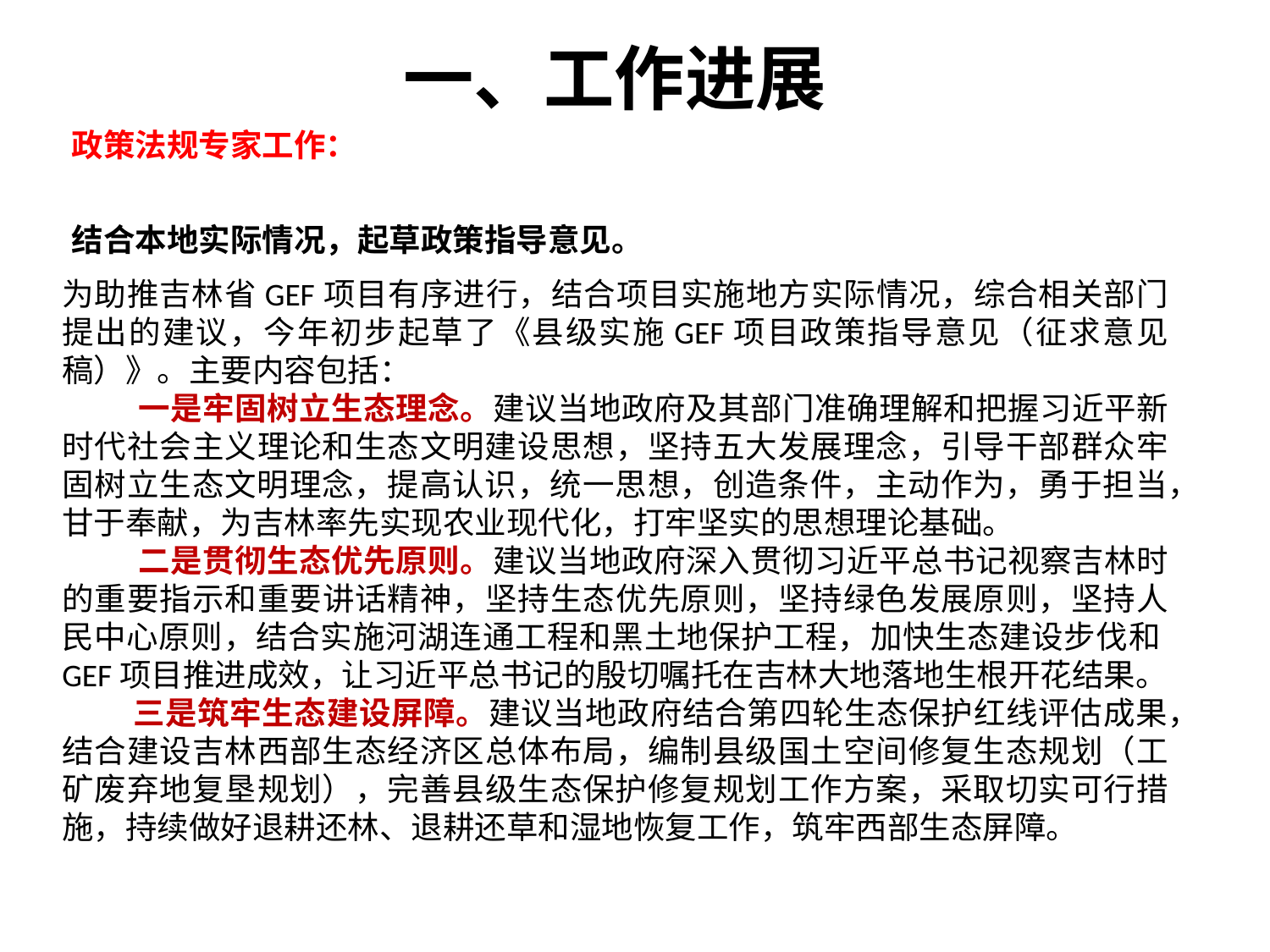

一、工作进展
政策法规专家工作：

结合本地实际情况，起草政策指导意见。
为助推吉林省GEF项目有序进行，结合项目实施地方实际情况，综合相关部门提出的建议，今年初步起草了《县级实施GEF项目政策指导意见（征求意见稿）》。主要内容包括：
         一是牢固树立生态理念。建议当地政府及其部门准确理解和把握习近平新时代社会主义理论和生态文明建设思想，坚持五大发展理念，引导干部群众牢固树立生态文明理念，提高认识，统一思想，创造条件，主动作为，勇于担当，甘于奉献，为吉林率先实现农业现代化，打牢坚实的思想理论基础。
         二是贯彻生态优先原则。建议当地政府深入贯彻习近平总书记视察吉林时的重要指示和重要讲话精神，坚持生态优先原则，坚持绿色发展原则，坚持人民中心原则，结合实施河湖连通工程和黑土地保护工程，加快生态建设步伐和GEF项目推进成效，让习近平总书记的殷切嘱托在吉林大地落地生根开花结果。
        三是筑牢生态建设屏障。建议当地政府结合第四轮生态保护红线评估成果，结合建设吉林西部生态经济区总体布局，编制县级国土空间修复生态规划（工矿废弃地复垦规划），完善县级生态保护修复规划工作方案，采取切实可行措施，持续做好退耕还林、退耕还草和湿地恢复工作，筑牢西部生态屏障。